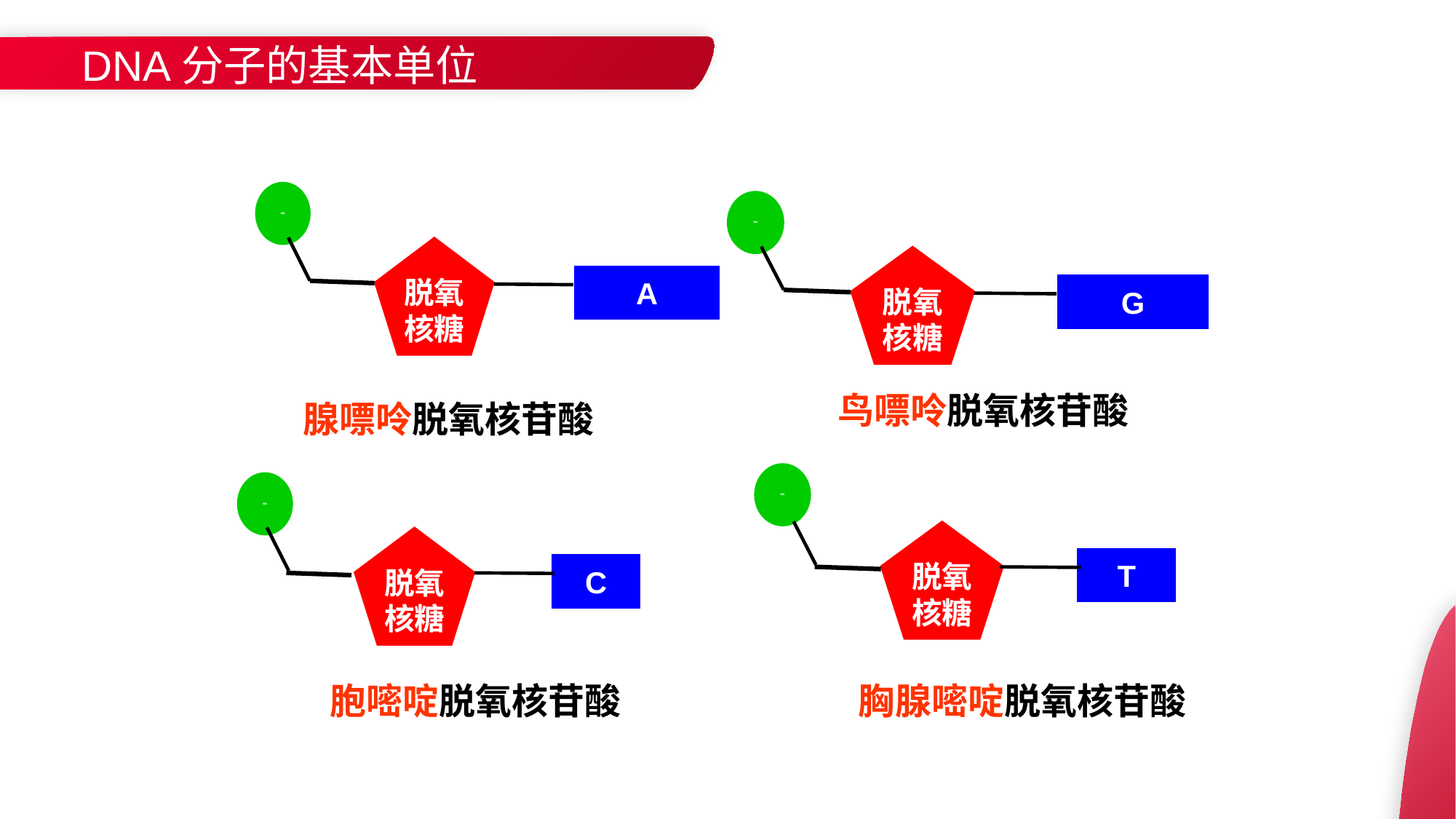

DNA分子的基本单位
磷酸

脱氧
核糖
A

磷酸

脱氧
核糖
G

鸟嘌呤脱氧核苷酸
腺嘌呤脱氧核苷酸
磷酸

脱氧
核糖
T

磷酸

脱氧
核糖
C

胞嘧啶脱氧核苷酸
 胸腺嘧啶脱氧核苷酸